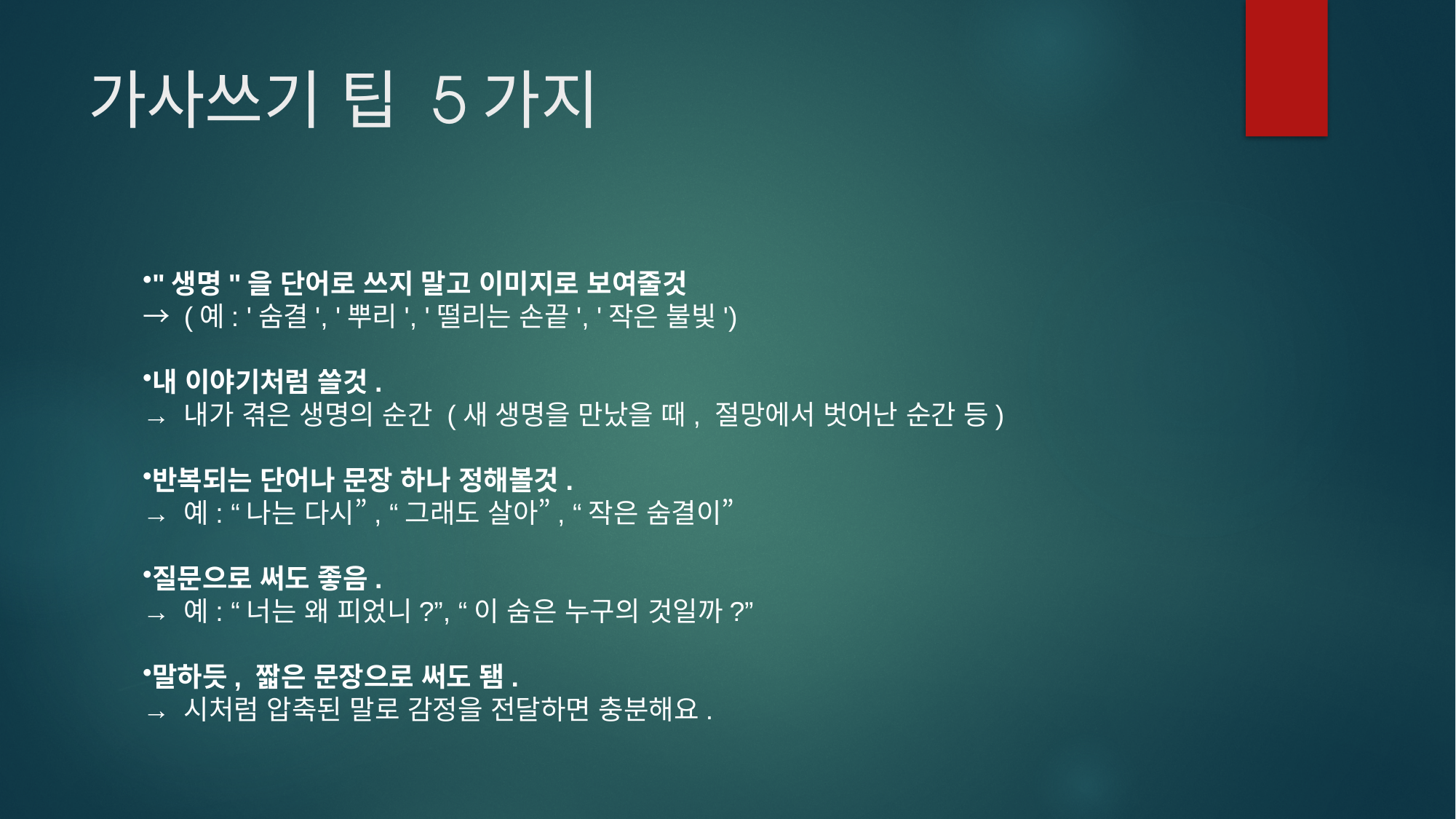

# 가사쓰기 팁 5가지
"생명"을 단어로 쓰지 말고 이미지로 보여줄것
→ (예: '숨결', '뿌리', '떨리는 손끝', '작은 불빛')

내 이야기처럼 쓸것.
→ 내가 겪은 생명의 순간 (새 생명을 만났을 때, 절망에서 벗어난 순간 등)

반복되는 단어나 문장 하나 정해볼것.
→ 예: “나는 다시”, “그래도 살아”, “작은 숨결이”

질문으로 써도 좋음.
→ 예: “너는 왜 피었니?”, “이 숨은 누구의 것일까?”

말하듯, 짧은 문장으로 써도 됌.
→ 시처럼 압축된 말로 감정을 전달하면 충분해요.